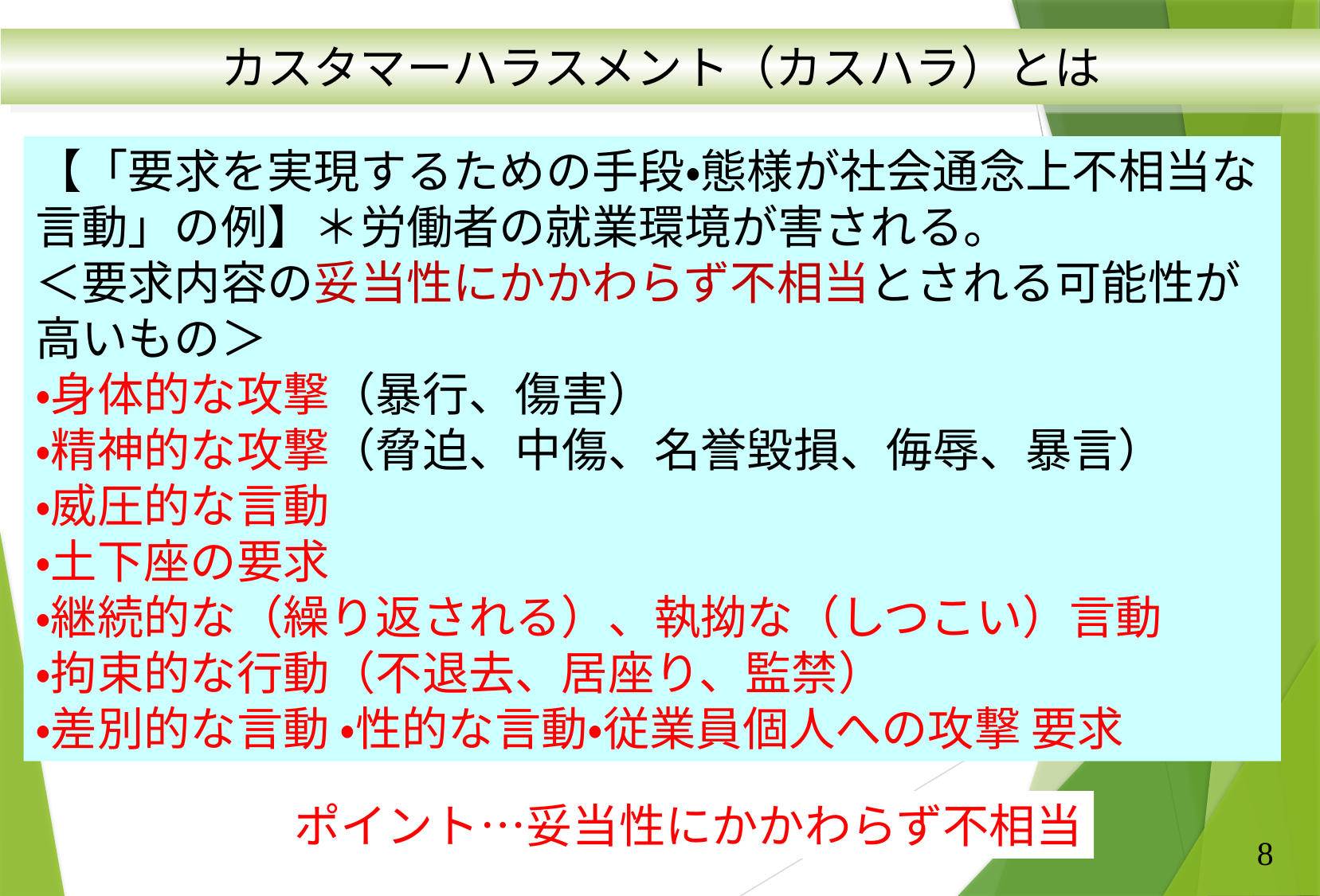

カスタマーハラスメント（カスハラ）とは
【「要求を実現するための手段・態様が社会通念上不相当な言動」の例】＊労働者の就業環境が害される。
＜要求内容の妥当性にかかわらず不相当とされる可能性が高いもの＞
・身体的な攻撃（暴行、傷害）
・精神的な攻撃（脅迫、中傷、名誉毀損、侮辱、暴言）
・威圧的な言動
・土下座の要求
・継続的な（繰り返される）、執拗な（しつこい）言動
・拘束的な行動（不退去、居座り、監禁）
・差別的な言動 ・性的な言動・従業員個人への攻撃 要求
ポイント…妥当性にかかわらず不相当
8